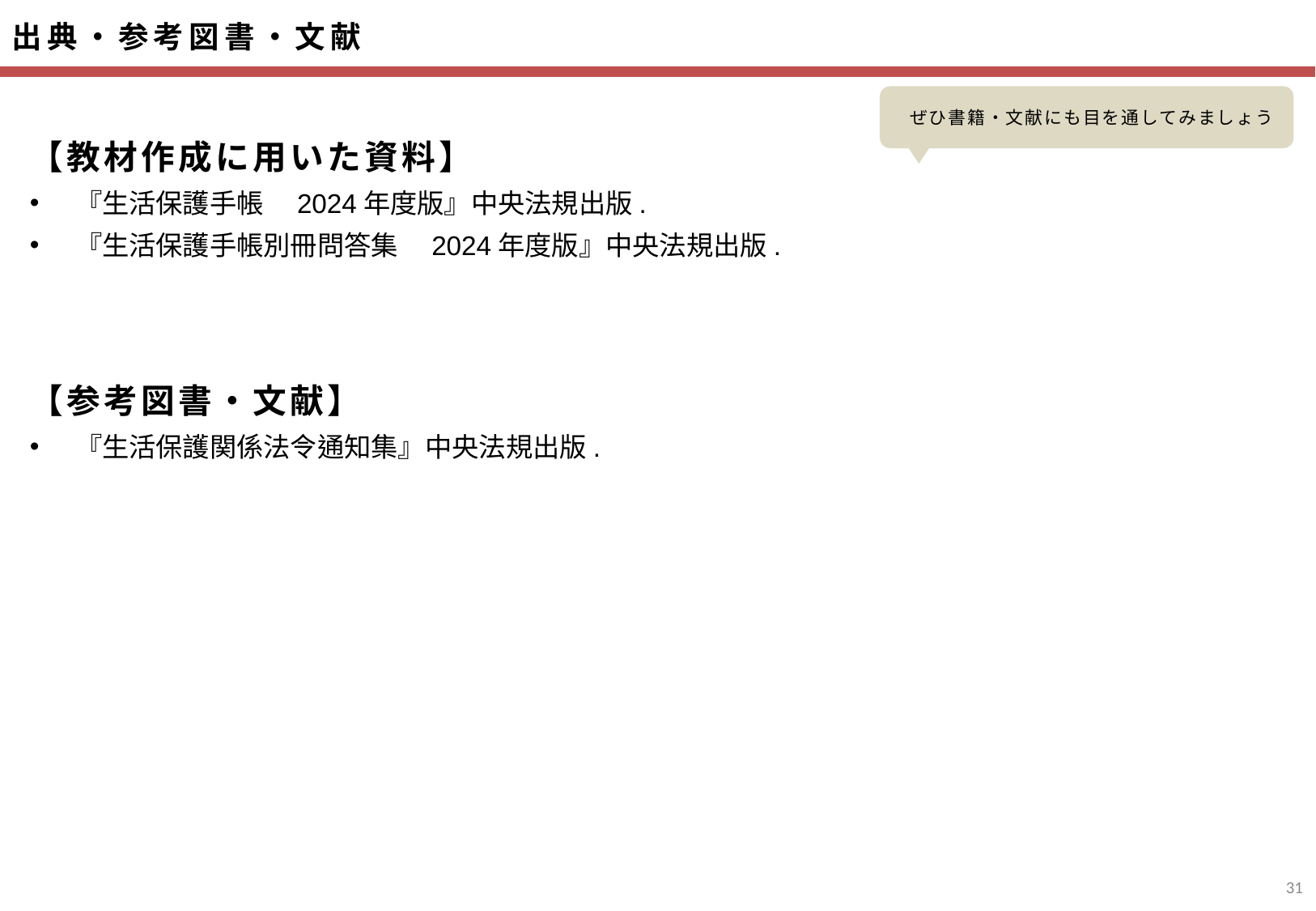

【教材作成に用いた資料】
『生活保護手帳　2024年度版』中央法規出版.
『生活保護手帳別冊問答集　2024年度版』中央法規出版.
【参考図書・文献】
『生活保護関係法令通知集』中央法規出版.
31